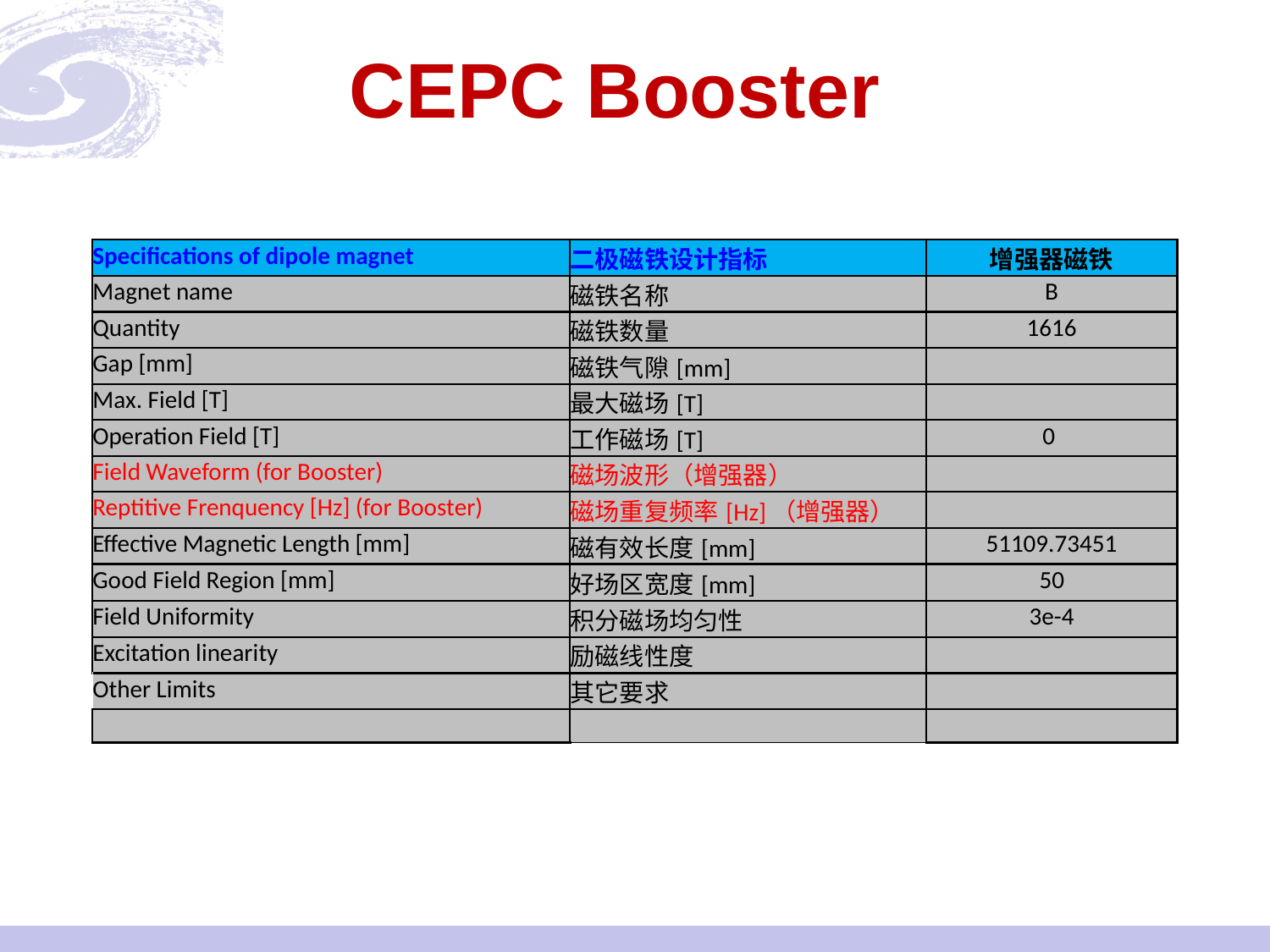

# CEPC Booster
| Specifications of dipole magnet | 二极磁铁设计指标 | 增强器磁铁 |
| --- | --- | --- |
| Magnet name | 磁铁名称 | B |
| Quantity | 磁铁数量 | 1616 |
| Gap [mm] | 磁铁气隙[mm] |  |
| Max. Field [T] | 最大磁场[T] |  |
| Operation Field [T] | 工作磁场[T] | 0 |
| Field Waveform (for Booster) | 磁场波形（增强器） |  |
| Reptitive Frenquency [Hz] (for Booster) | 磁场重复频率[Hz]（增强器） |  |
| Effective Magnetic Length [mm] | 磁有效长度[mm] | 51109.73451 |
| Good Field Region [mm] | 好场区宽度[mm] | 50 |
| Field Uniformity | 积分磁场均匀性 | 3e-4 |
| Excitation linearity | 励磁线性度 |  |
| Other Limits | 其它要求 |  |
|  |  |  |